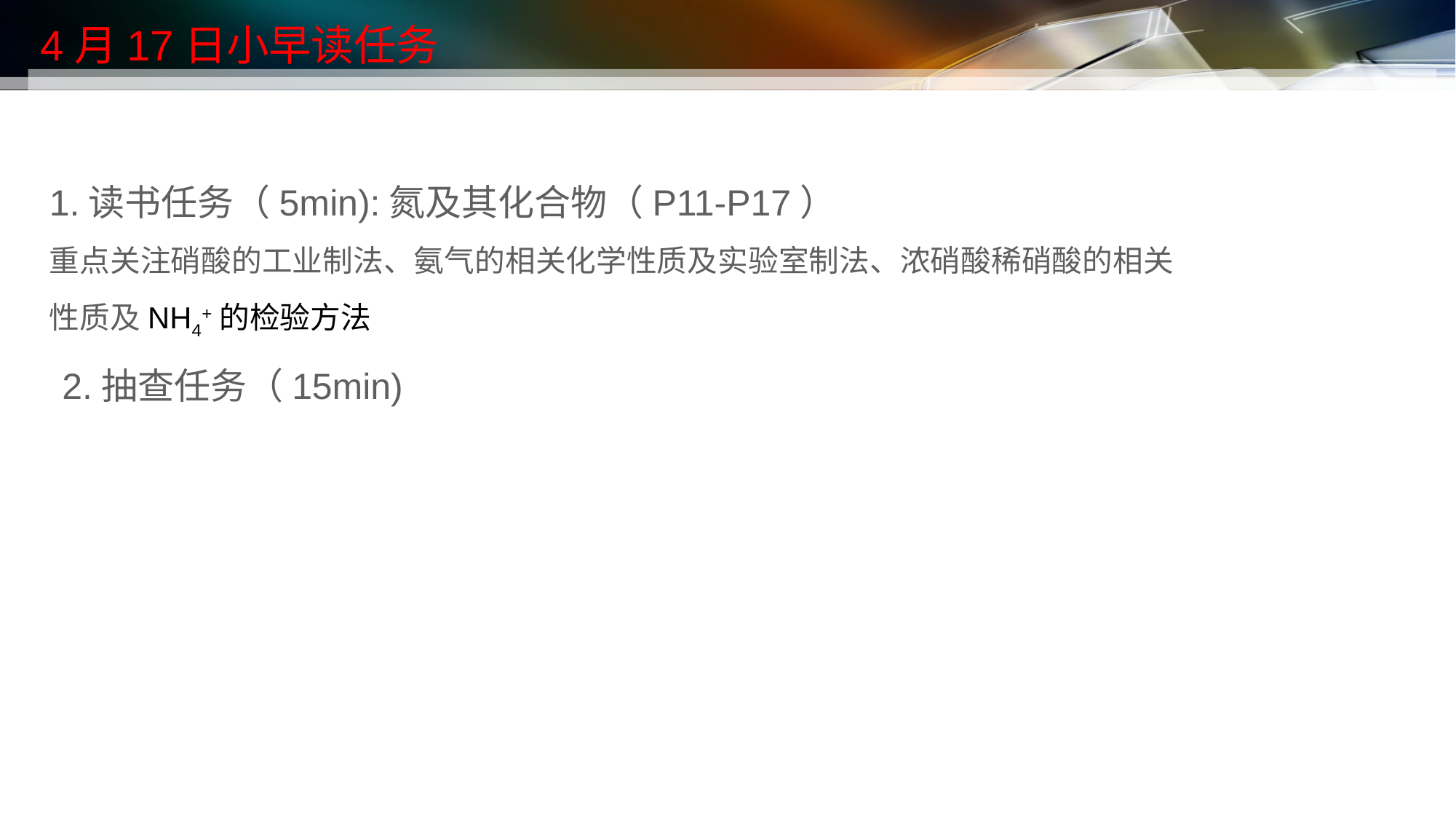

4月17日小早读任务
1.读书任务（5min):氮及其化合物（P11-P17）
重点关注硝酸的工业制法、氨气的相关化学性质及实验室制法、浓硝酸稀硝酸的相关性质及NH4+的检验方法

2.抽查任务（15min)